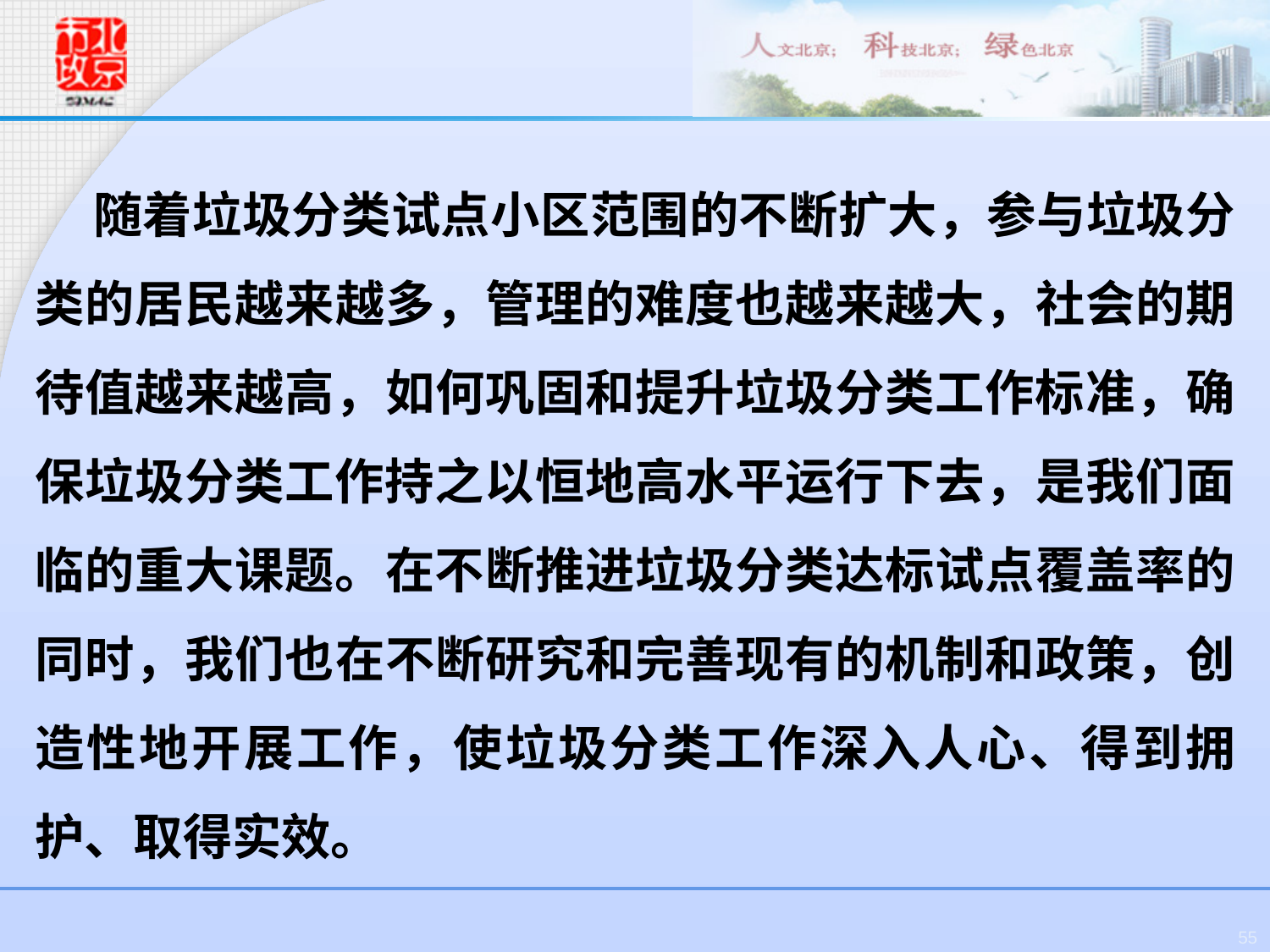

随着垃圾分类试点小区范围的不断扩大，参与垃圾分类的居民越来越多，管理的难度也越来越大，社会的期待值越来越高，如何巩固和提升垃圾分类工作标准，确保垃圾分类工作持之以恒地高水平运行下去，是我们面临的重大课题。在不断推进垃圾分类达标试点覆盖率的同时，我们也在不断研究和完善现有的机制和政策，创造性地开展工作，使垃圾分类工作深入人心、得到拥护、取得实效。

55